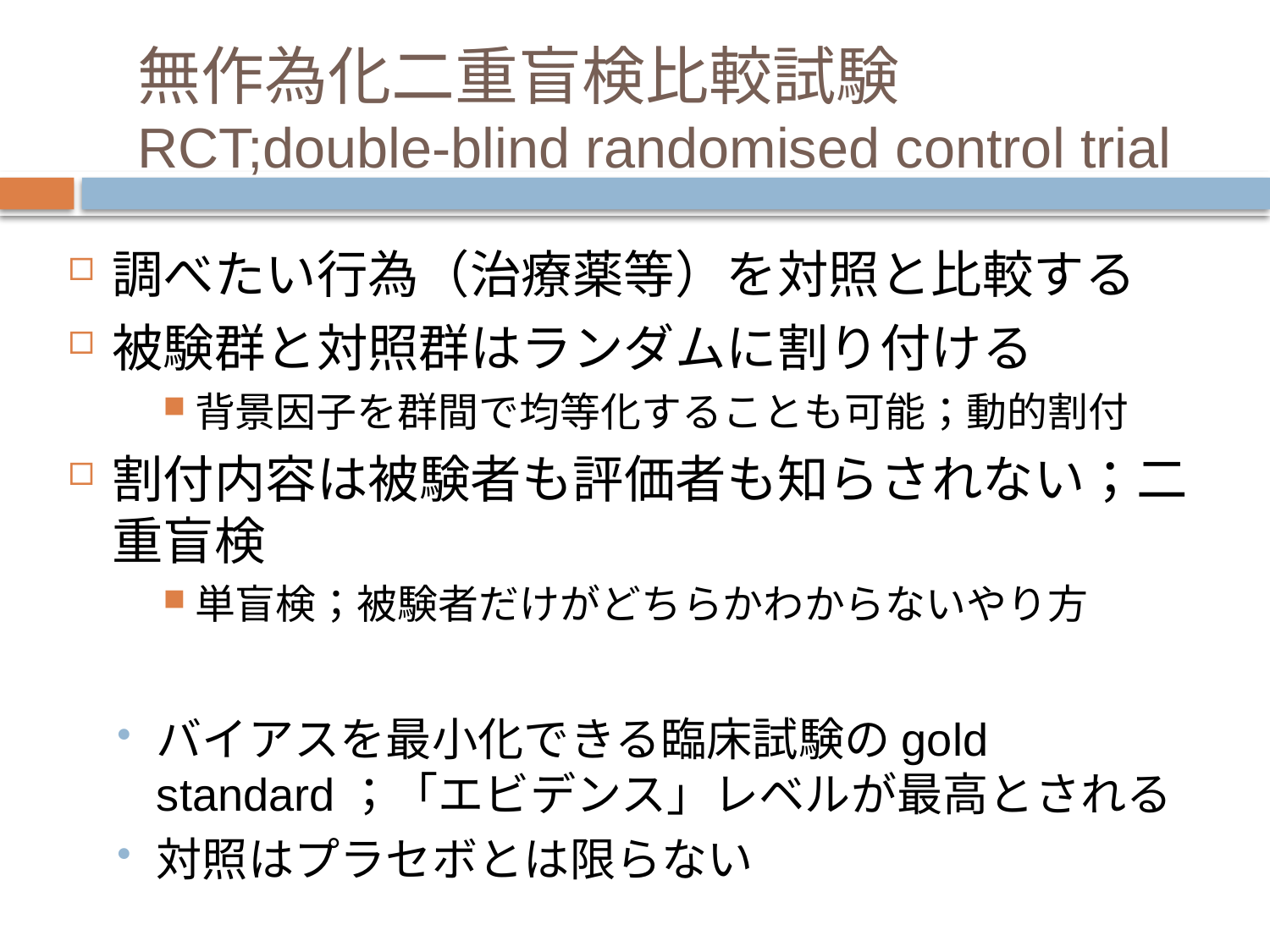

# 無作為化二重盲検比較試験 RCT;double-blind randomised control trial
調べたい行為（治療薬等）を対照と比較する
被験群と対照群はランダムに割り付ける
背景因子を群間で均等化することも可能；動的割付
割付内容は被験者も評価者も知らされない；二重盲検
単盲検；被験者だけがどちらかわからないやり方

バイアスを最小化できる臨床試験のgold standard；「エビデンス」レベルが最高とされる
対照はプラセボとは限らない